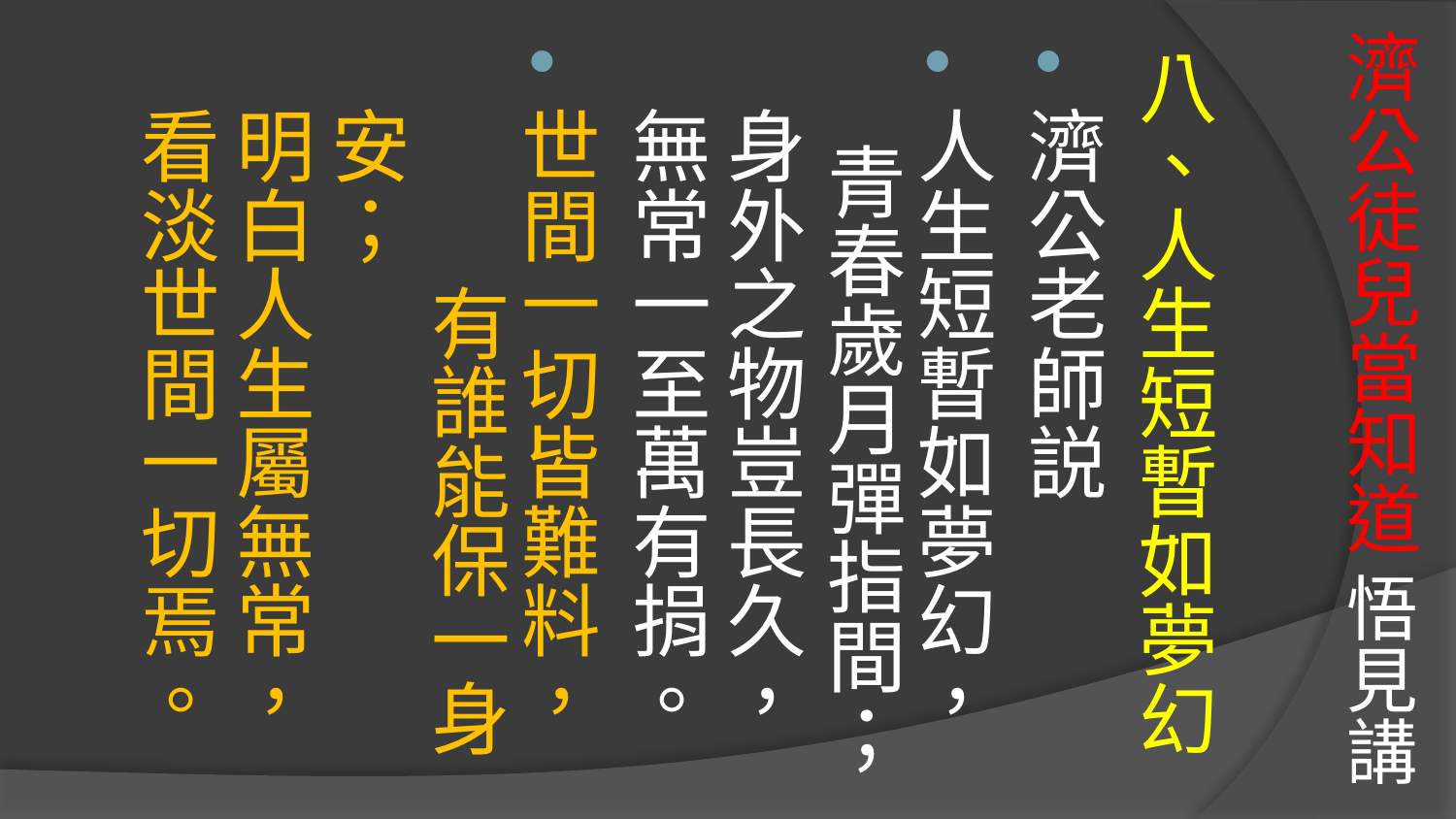

# 濟公徒兒當知道 悟見講
八、人生短暫如夢幻
濟公老師説
人生短暫如夢幻，     青春歲月彈指間；
身外之物豈長久， 無常一至萬有捐。
世間一切皆難料，             有誰能保一身安；
明白人生屬無常，  看淡世間一切焉。